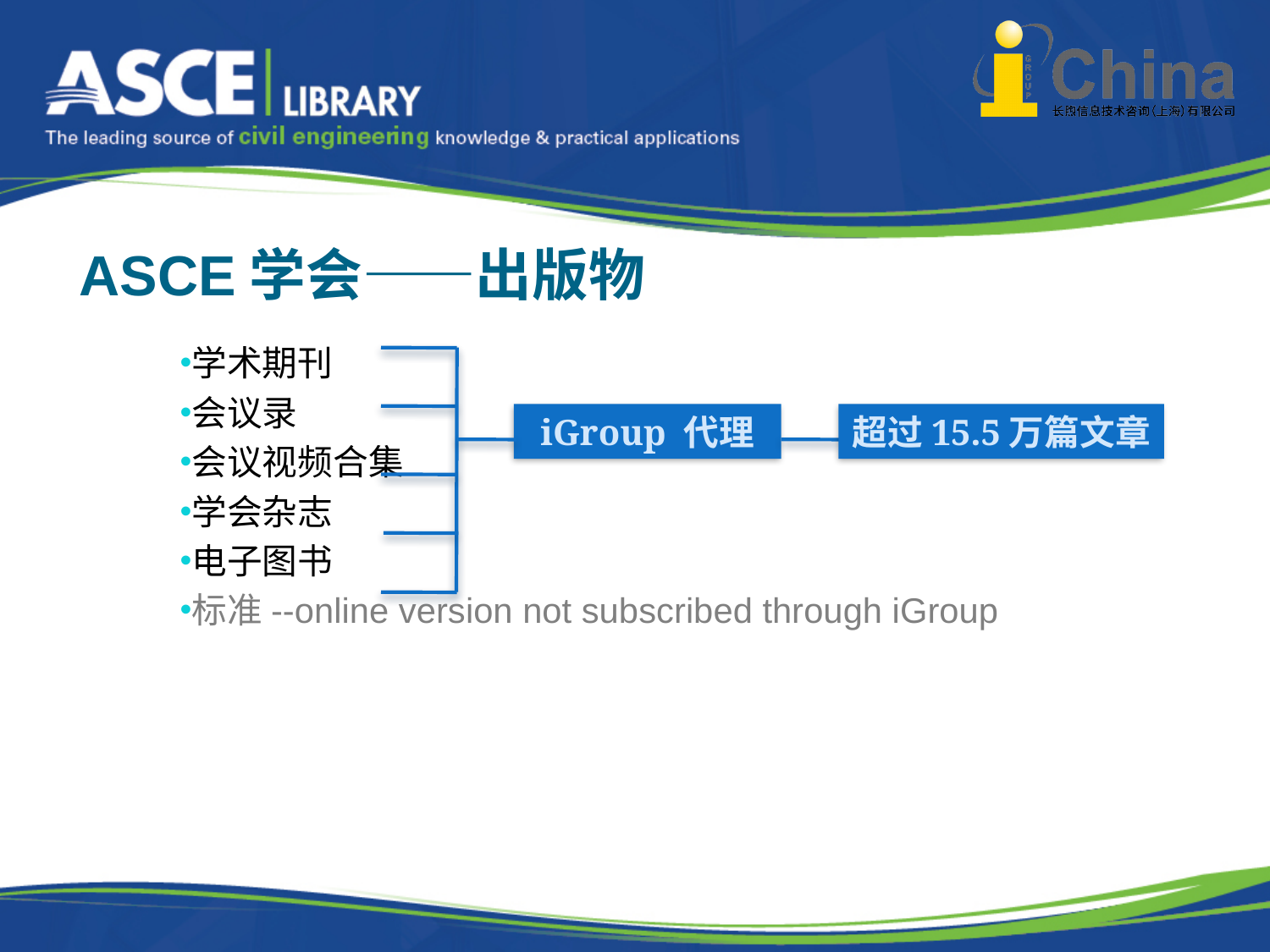

# ASCE学会——出版物
学术期刊
会议录
会议视频合集
学会杂志
电子图书
标准--online version not subscribed through iGroup
iGroup 代理
超过15.5万篇文章